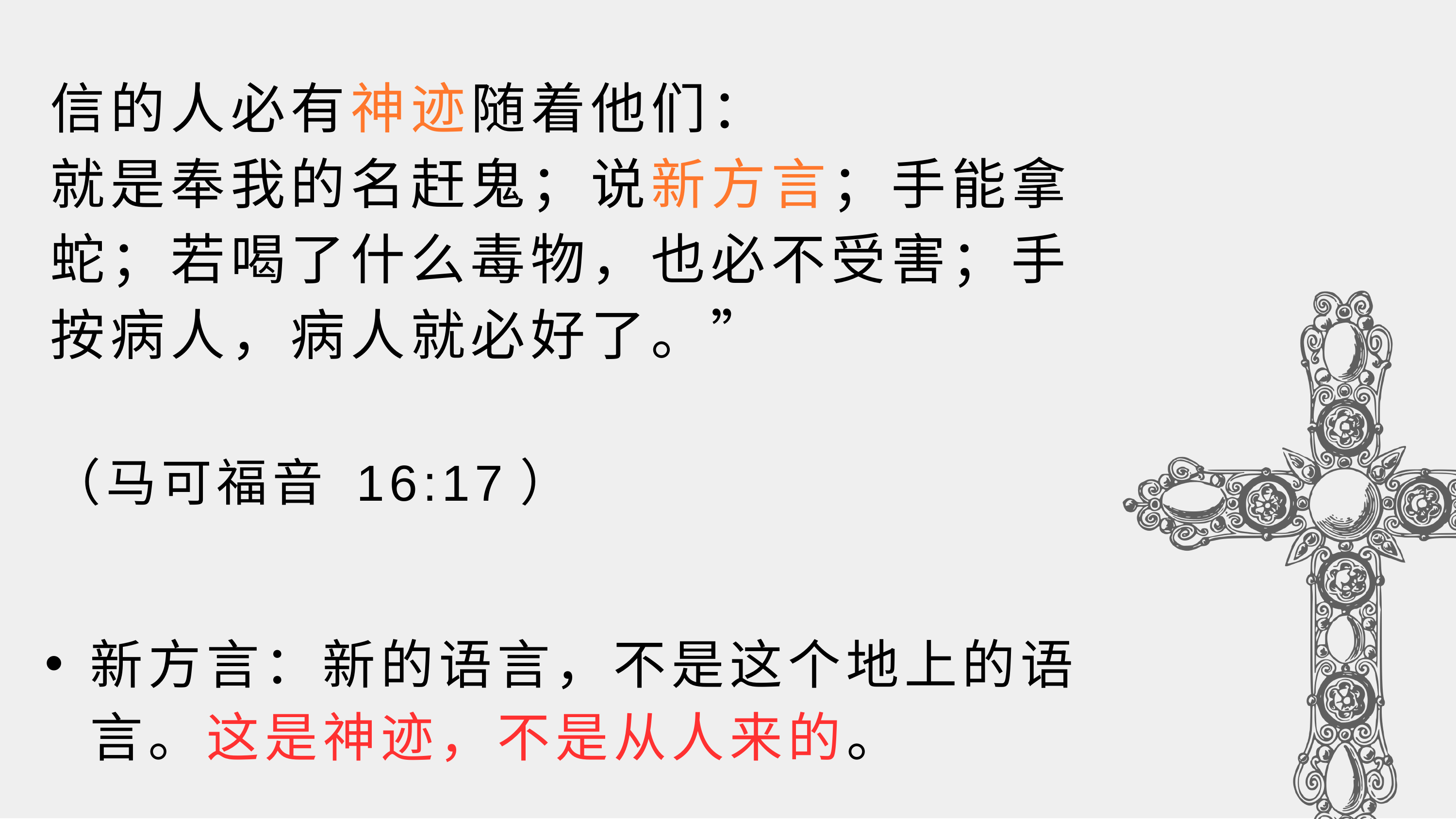

信的人必有神迹随着他们：
就是奉我的名赶鬼；说新方言；手能拿蛇；若喝了什么毒物，也必不受害；手按病人，病人就必好了。”

（马可福音 16:17）

新方言：新的语言，不是这个地上的语言。这是神迹，不是从人来的。